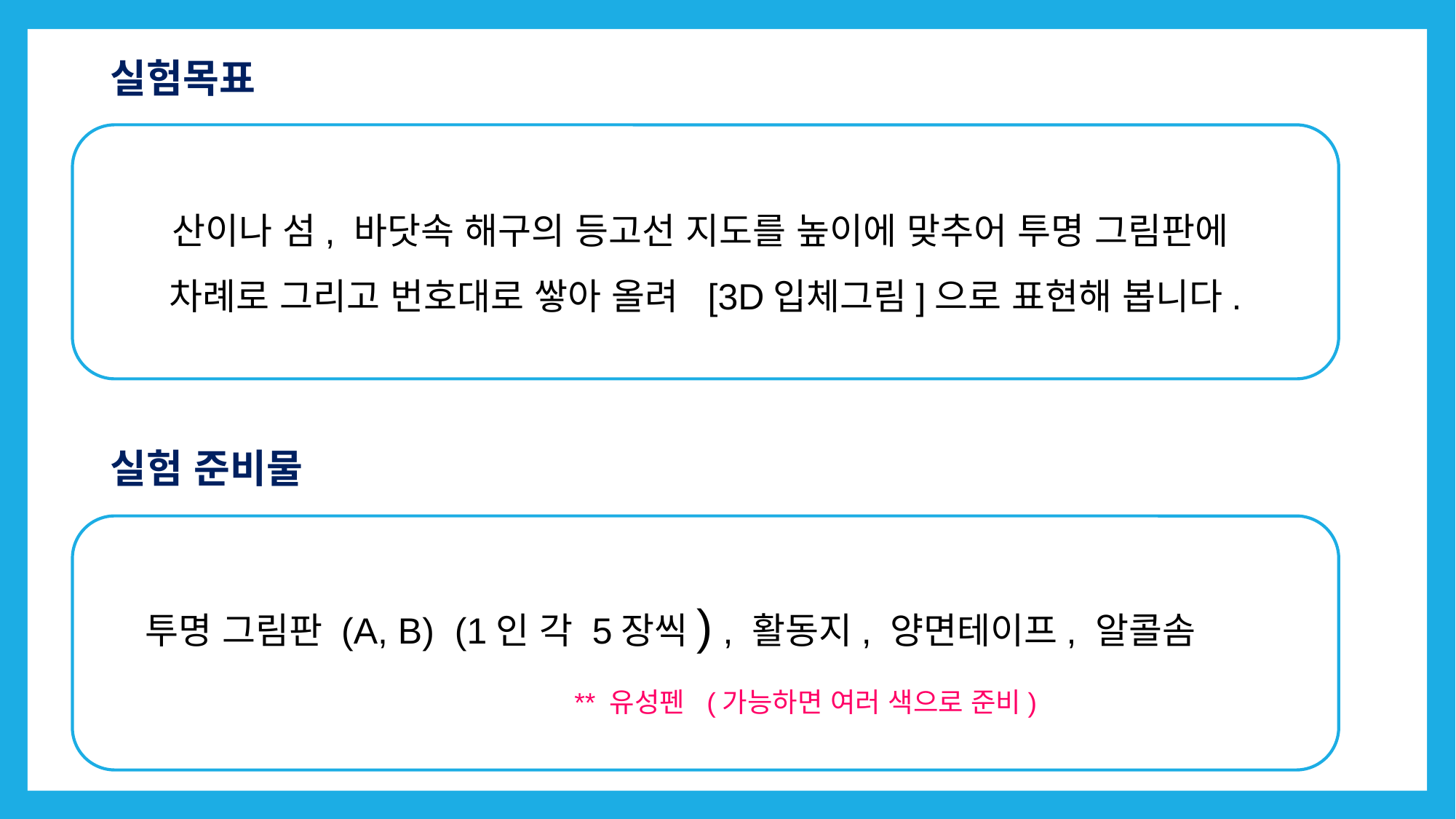

실험목표
산이나 섬, 바닷속 해구의 등고선 지도를 높이에 맞추어 투명 그림판에
차례로 그리고 번호대로 쌓아 올려  [3D입체그림]으로 표현해 봅니다.
실험 준비물
    투명 그림판 (A, B)  (1인 각 5장씩) , 활동지, 양면테이프, 알콜솜
                                               ** 유성펜  (가능하면 여러 색으로 준비)